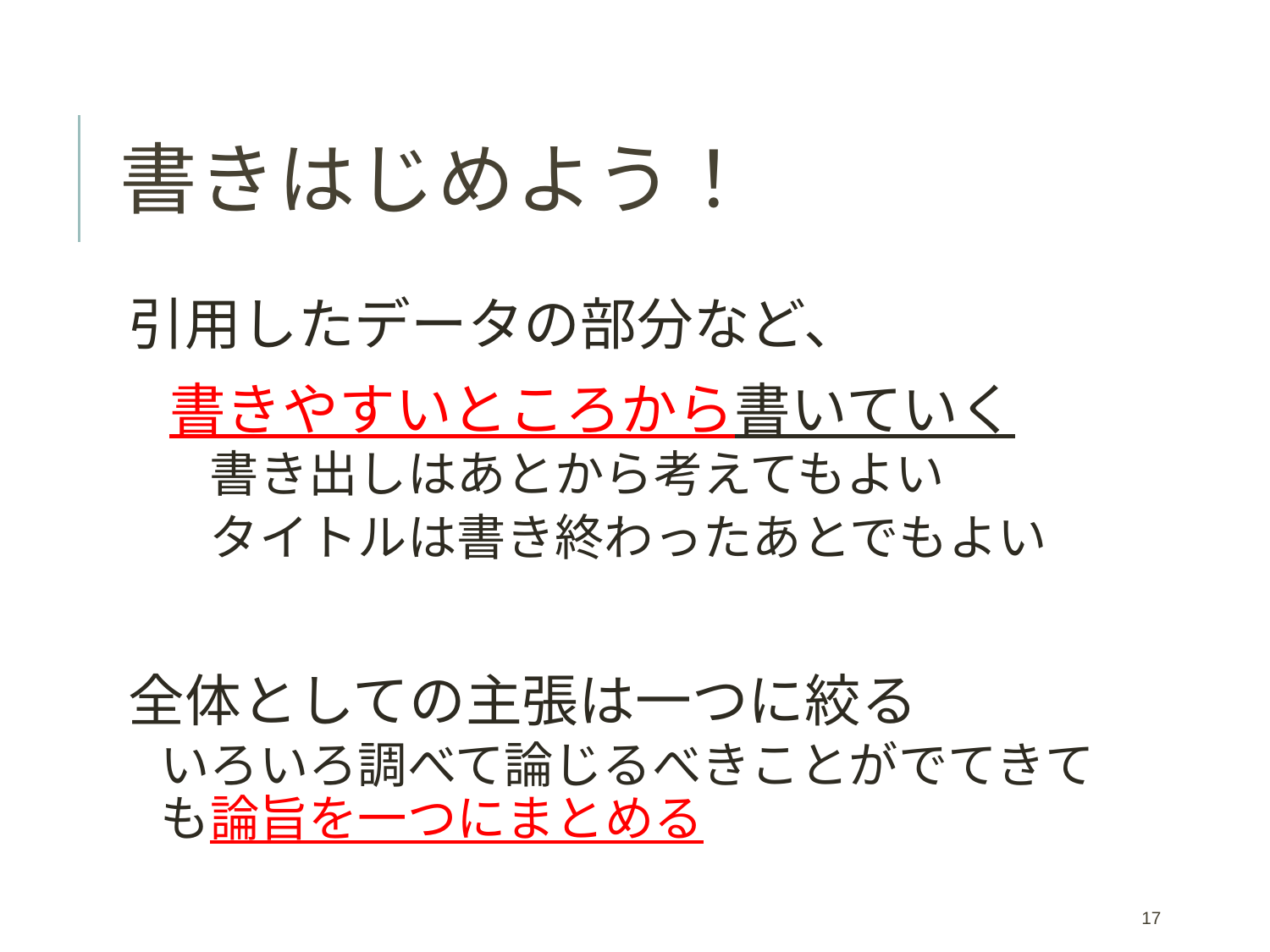

# 書きはじめよう！
引用したデータの部分など、
　書きやすいところから書いていく
　書き出しはあとから考えてもよい
　タイトルは書き終わったあとでもよい

全体としての主張は一つに絞る
いろいろ調べて論じるべきことがでてきても論旨を一つにまとめる

17